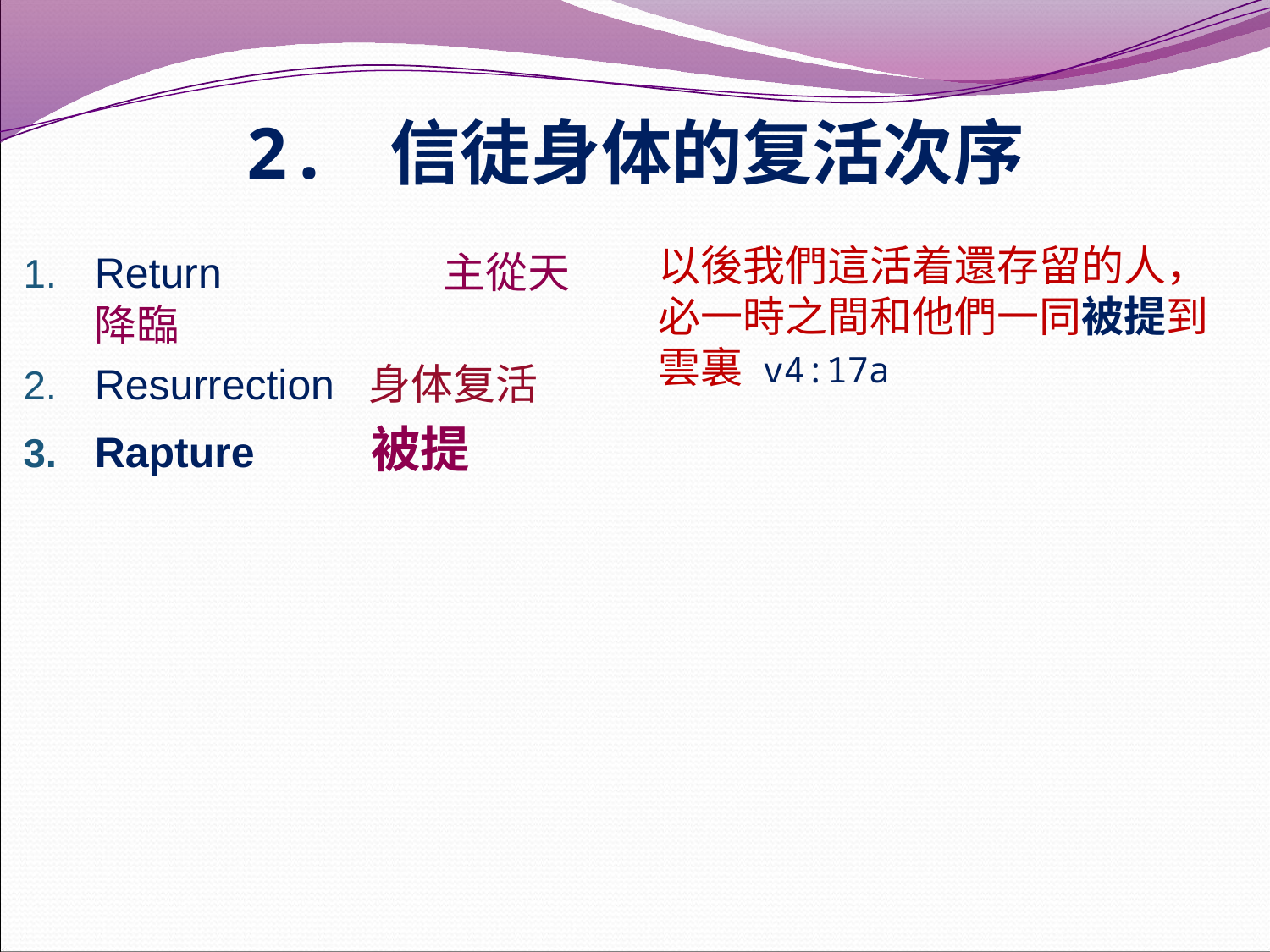

# 2. 信徒身体的复活次序
Return 	      主從天降臨
Resurrection  身体复活
Rapture         被提

以後我們這活着還存留的人， 必一時之間和他們一同被提到雲裏 v4:17a